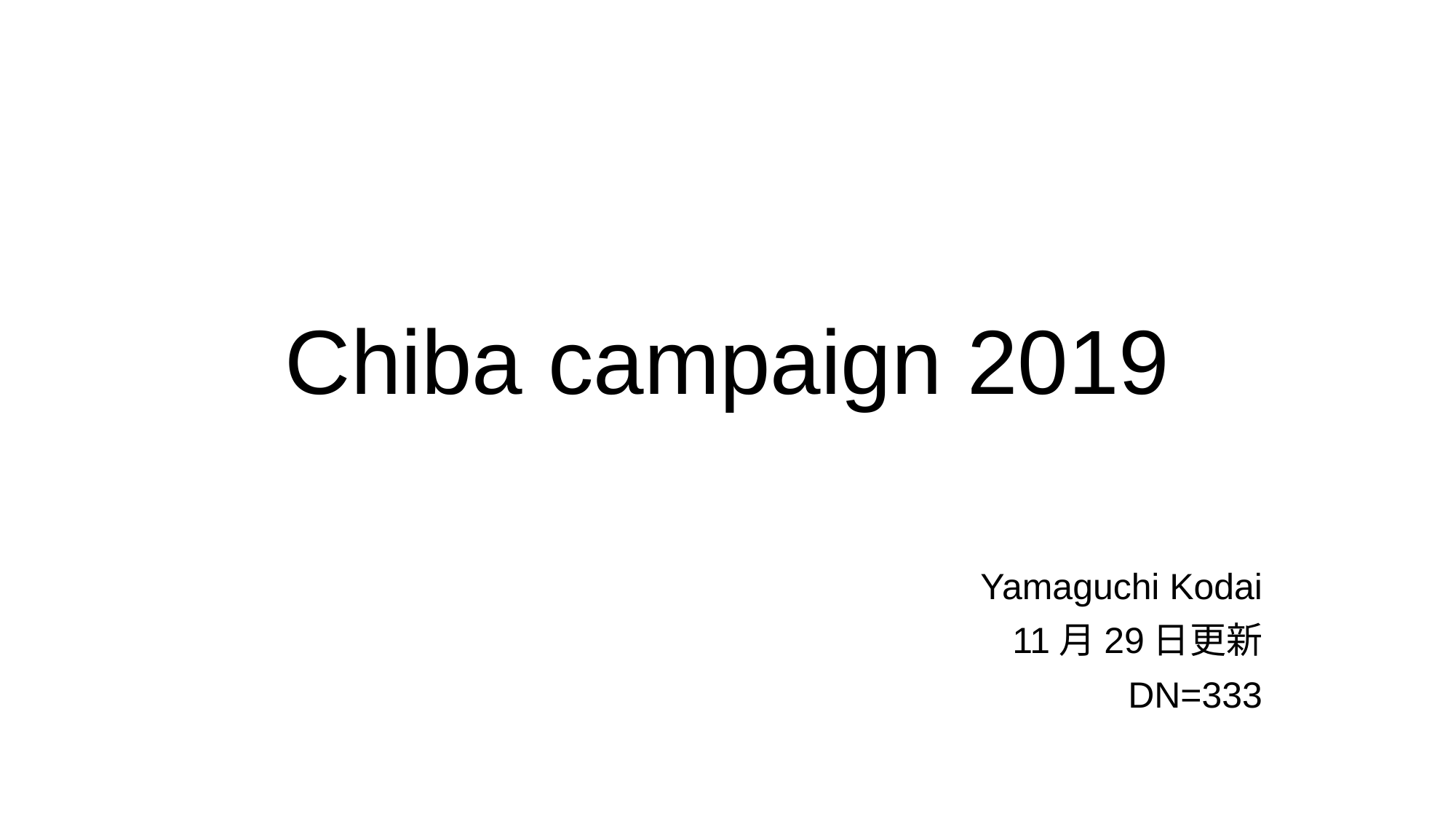

# Chiba campaign 2019
Yamaguchi Kodai
11月29日更新
DN=333